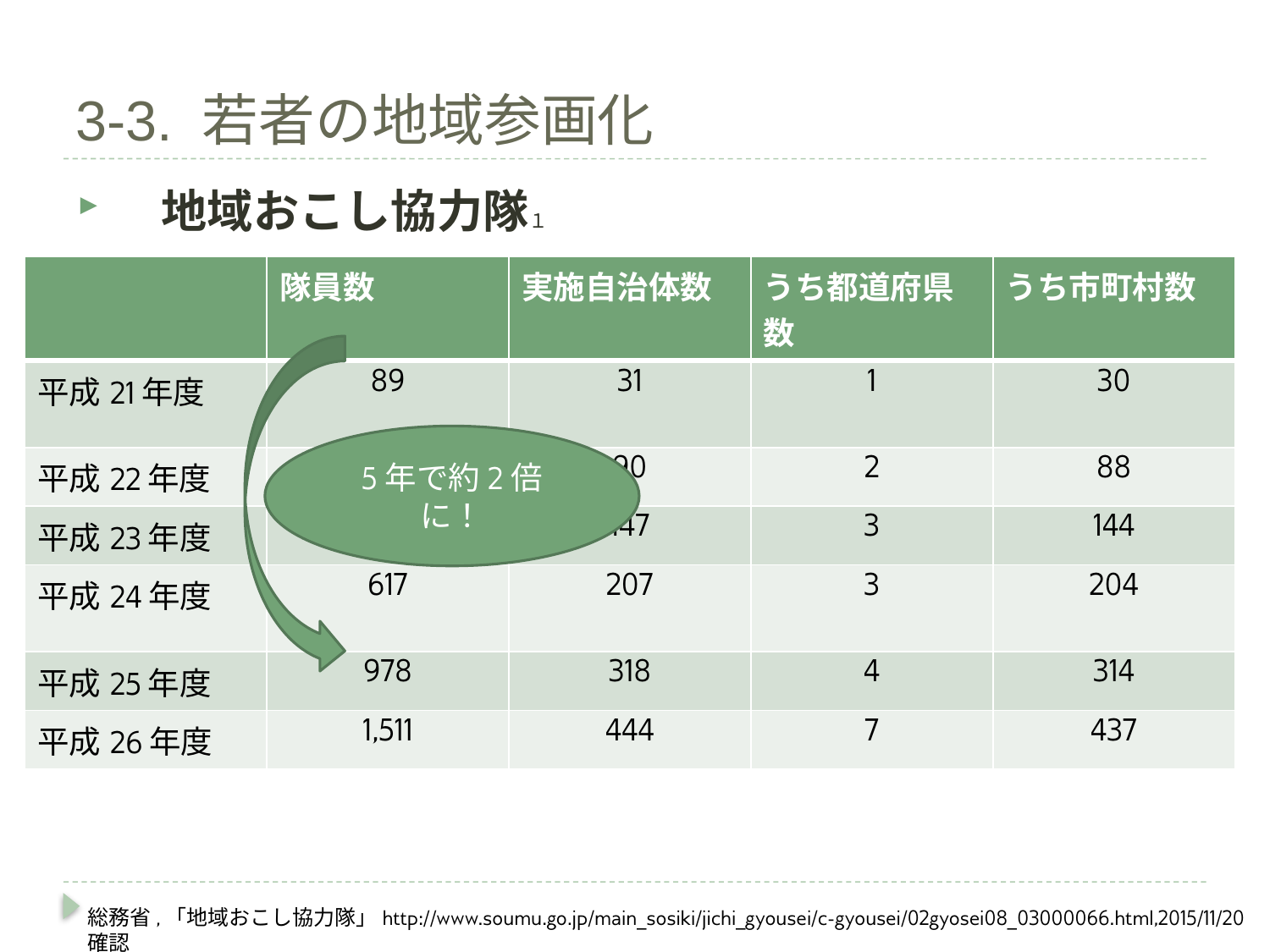

# 3-3. 若者の地域参画化
　地域おこし協力隊１

|  | 隊員数 | 実施自治体数 | うち都道府県数 | うち市町村数 |
| --- | --- | --- | --- | --- |
| 平成21年度 | 89 | 31 | 1 | 30 |
| 平成22年度 | 257 | 90 | 2 | 88 |
| 平成23年度 | 413 | 147 | 3 | 144 |
| 平成24年度 | 617 | 207 | 3 | 204 |
| 平成25年度 | 978 | 318 | 4 | 314 |
| 平成26年度 | 1,511 | 444 | 7 | 437 |

5年で約2倍に！
総務省,「地域おこし協力隊」http://www.soumu.go.jp/main_sosiki/jichi_gyousei/c-gyousei/02gyosei08_03000066.html,2015/11/20確認